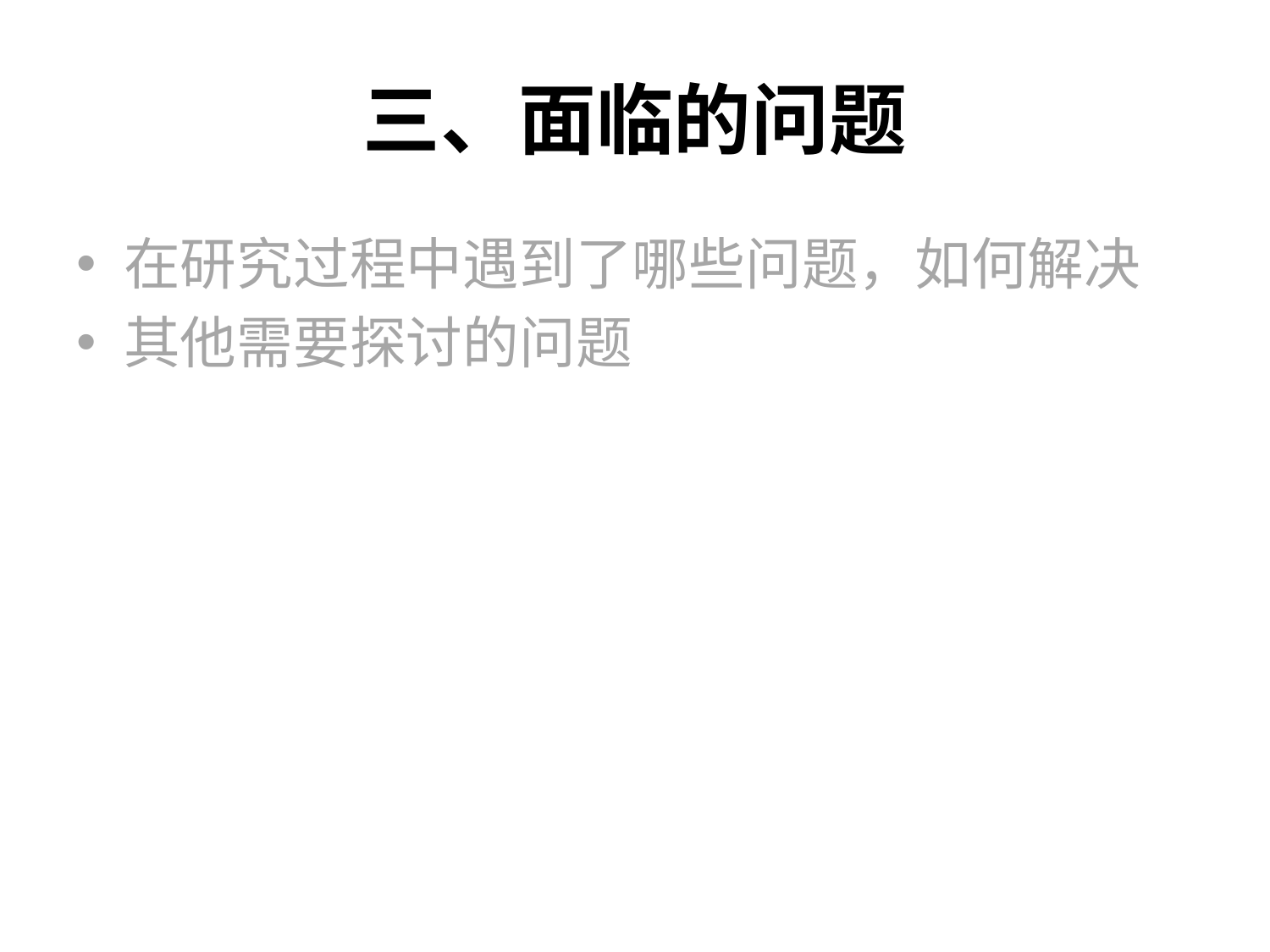

# 三、面临的问题
在研究过程中遇到了哪些问题，如何解决
其他需要探讨的问题